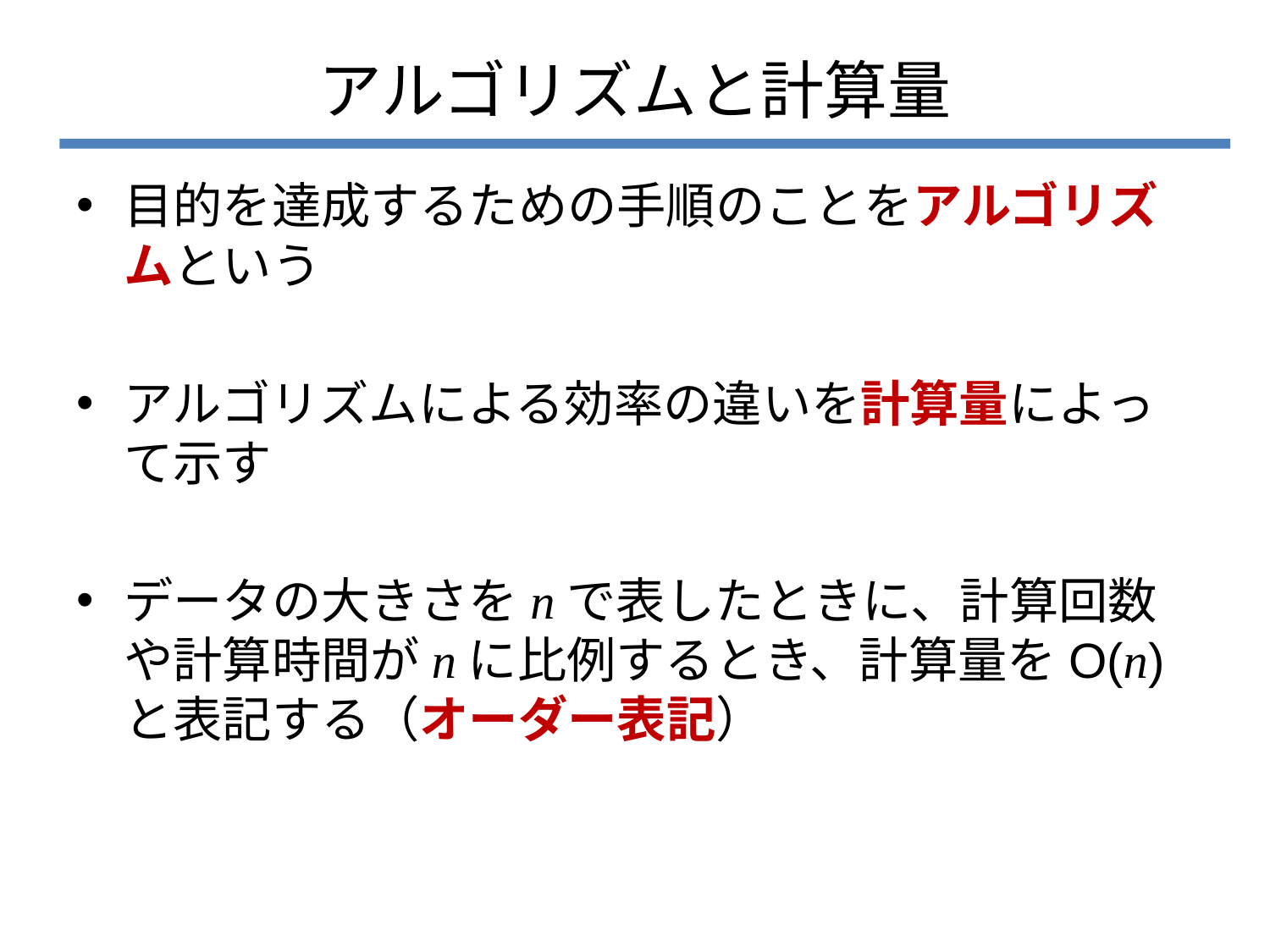

# アルゴリズムと計算量
目的を達成するための手順のことをアルゴリズムという

アルゴリズムによる効率の違いを計算量によって示す

データの大きさをnで表したときに、計算回数や計算時間がnに比例するとき、計算量をO(n)と表記する（オーダー表記）